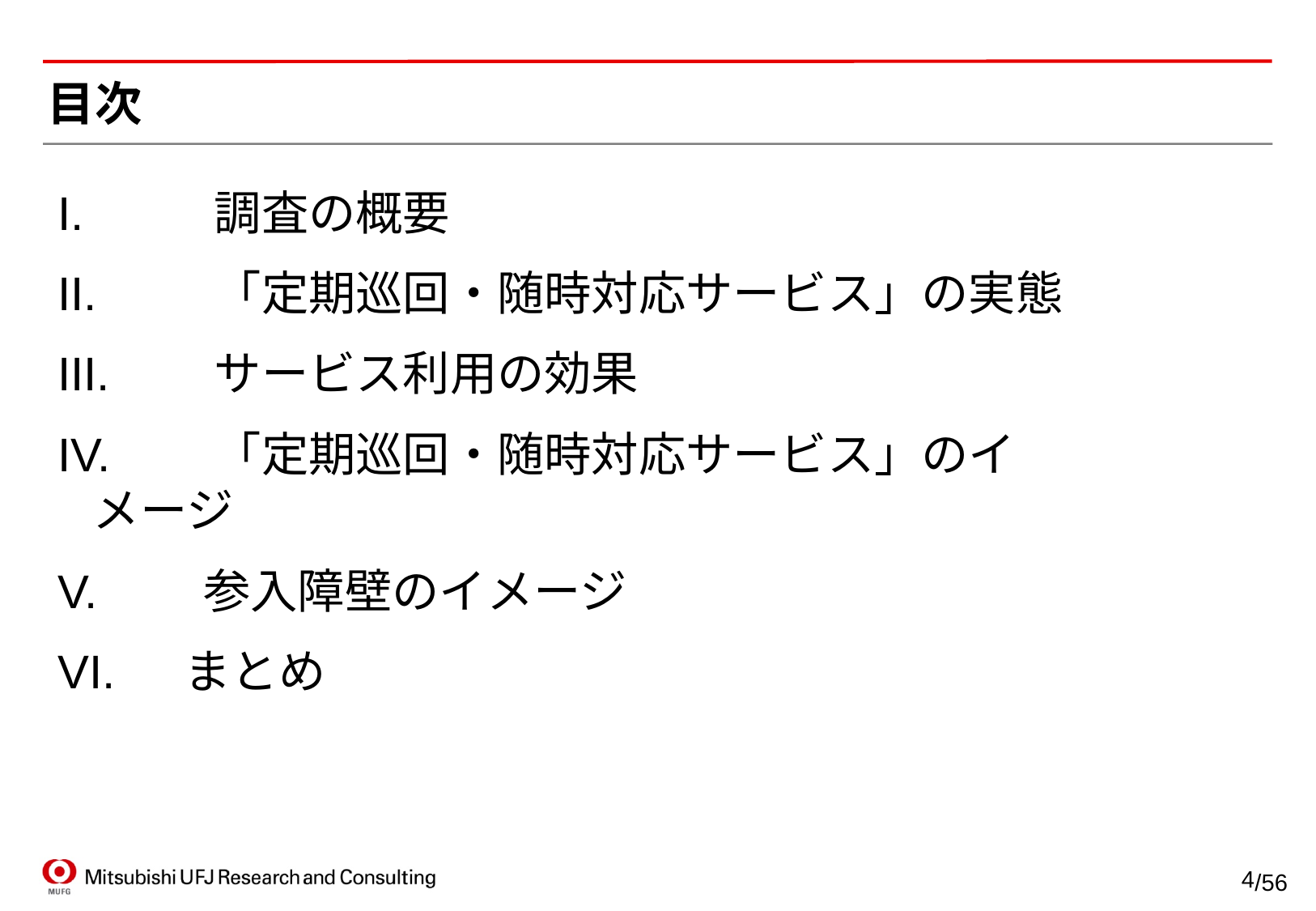

# 目次
I.		調査の概要
II.	「定期巡回・随時対応サービス」の実態
III.	サービス利用の効果
IV.	「定期巡回・随時対応サービス」のイメージ
V.　　参入障壁のイメージ
VI.　 まとめ